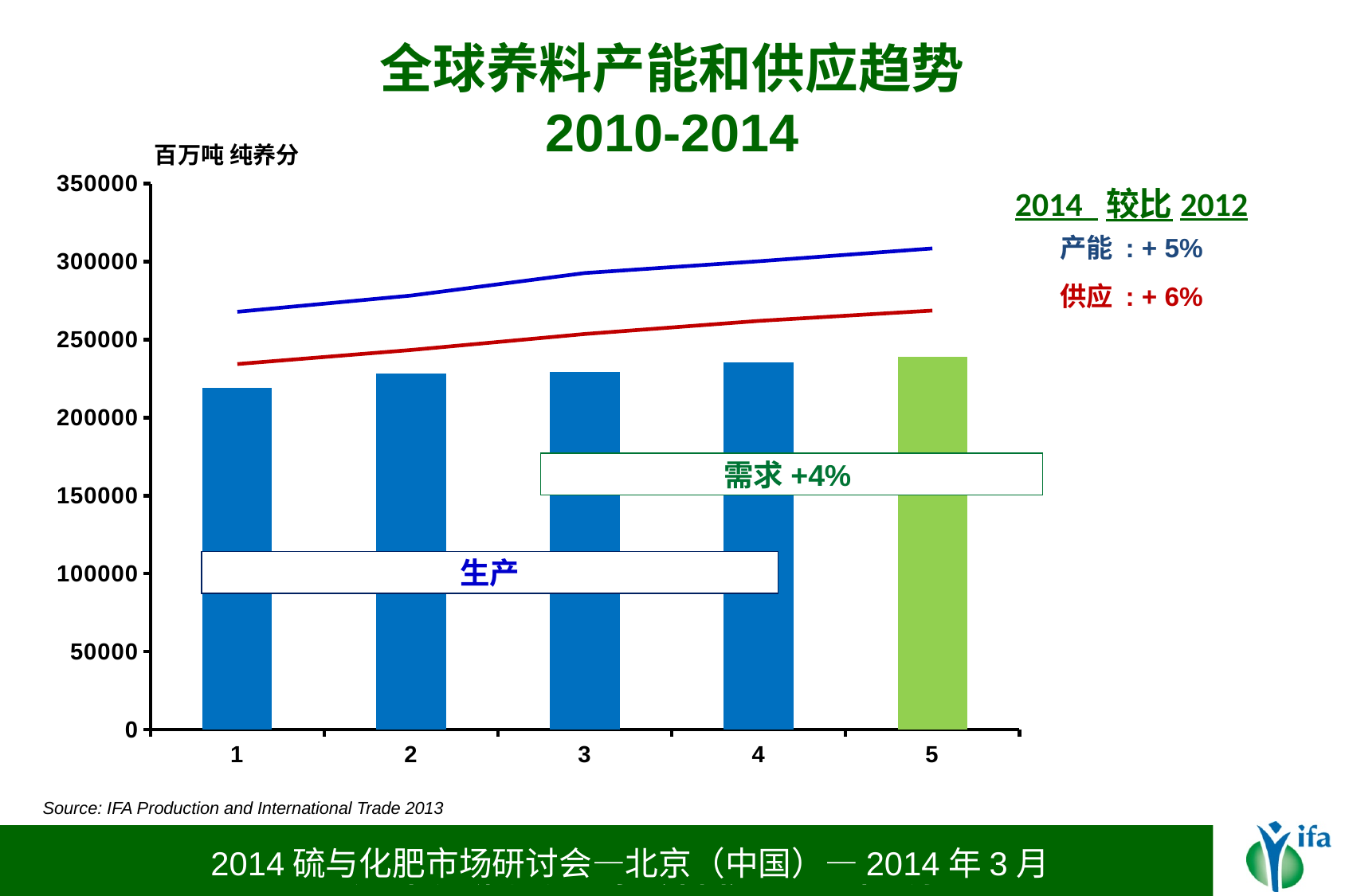

全球养料产能和供应趋势
2010-2014
百万吨 纯养分

### Chart

| Category | Production | Capacity | Supply |
|---|---|---|---|
2014  较比2012
产能 : + 5%
供应 : + 6%
需求+4%
生产
Source: IFA Production and International Trade 2013